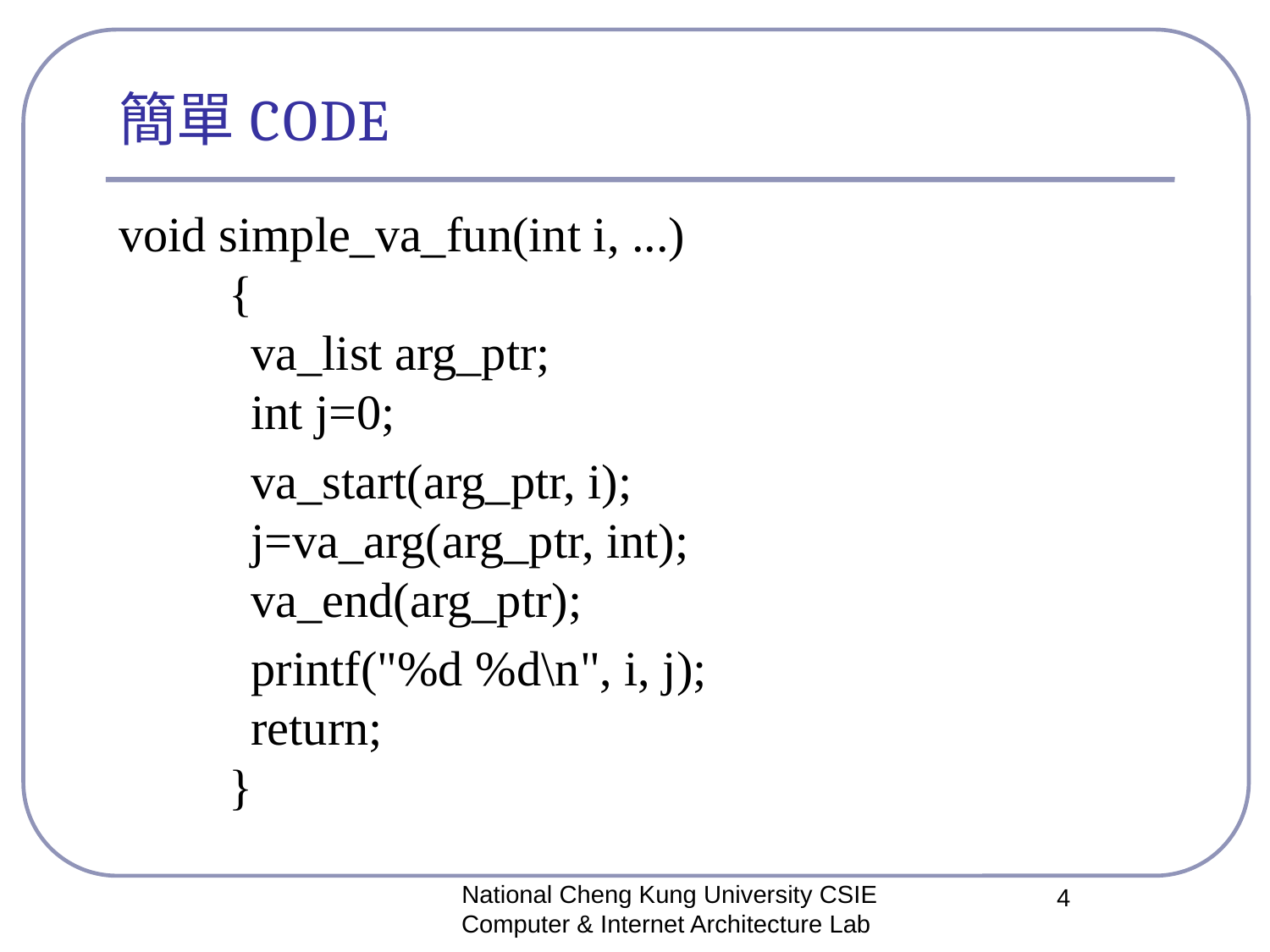

# 簡單CODE
void simple_va_fun(int i, ...) 
　　{ 
　　  va_list arg_ptr; 
　　  int j=0;
　  　va_start(arg_ptr, i); 
　  　j=va_arg(arg_ptr, int); 
　  　va_end(arg_ptr);
　  　printf("%d %d\n", i, j); 
　  　return; 
　　}

National Cheng Kung University CSIE Computer & Internet Architecture Lab
4